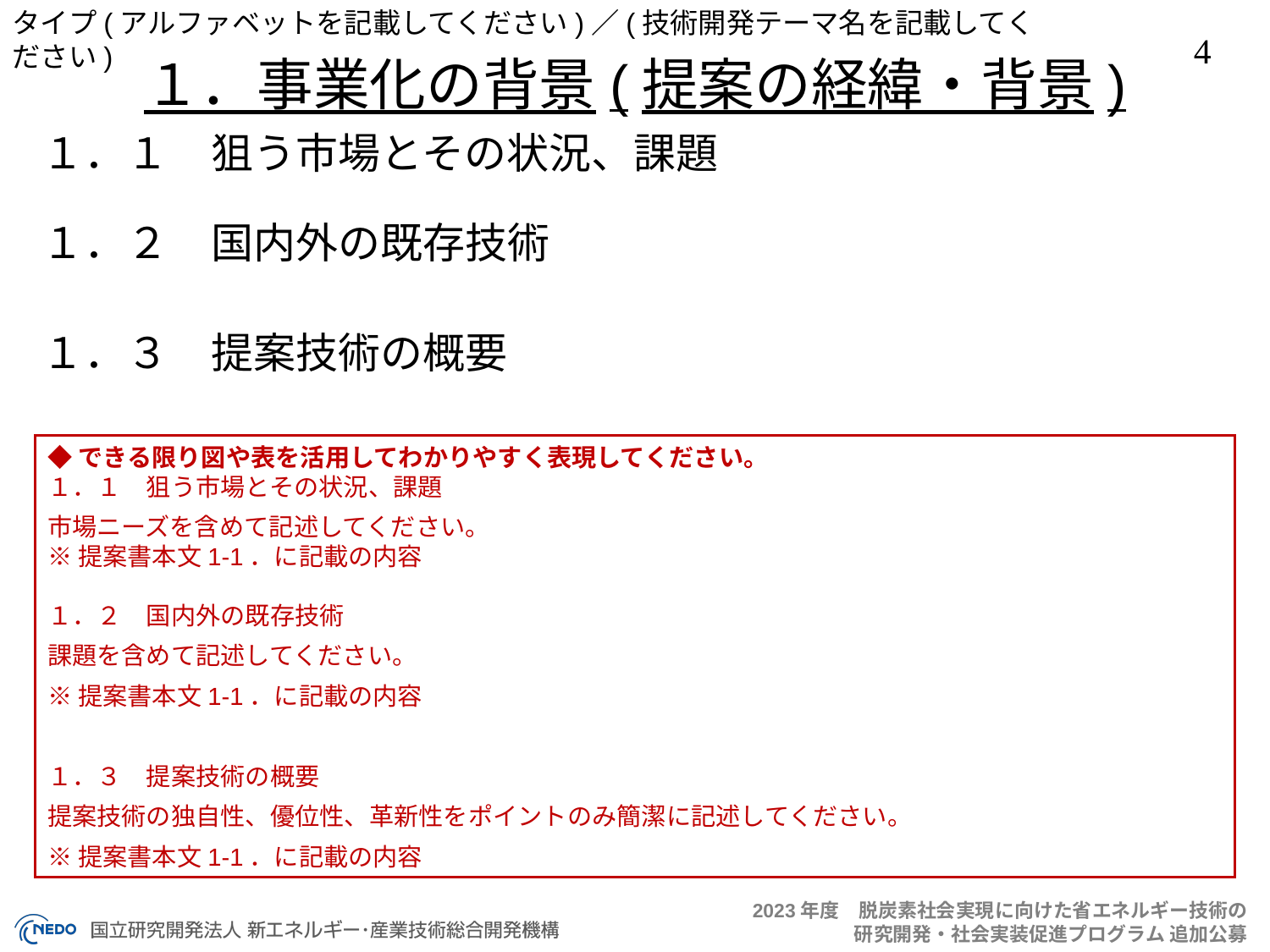

１．事業化の背景(提案の経緯・背景)
１．１　狙う市場とその状況、課題

１．２　国内外の既存技術

１．３　提案技術の概要

◆できる限り図や表を活用してわかりやすく表現してください。
１．１　狙う市場とその状況、課題
市場ニーズを含めて記述してください。
※提案書本文1-1．に記載の内容

１．２　国内外の既存技術
課題を含めて記述してください。
※提案書本文1-1．に記載の内容

１．３　提案技術の概要
提案技術の独自性、優位性、革新性をポイントのみ簡潔に記述してください。
※提案書本文1-1．に記載の内容